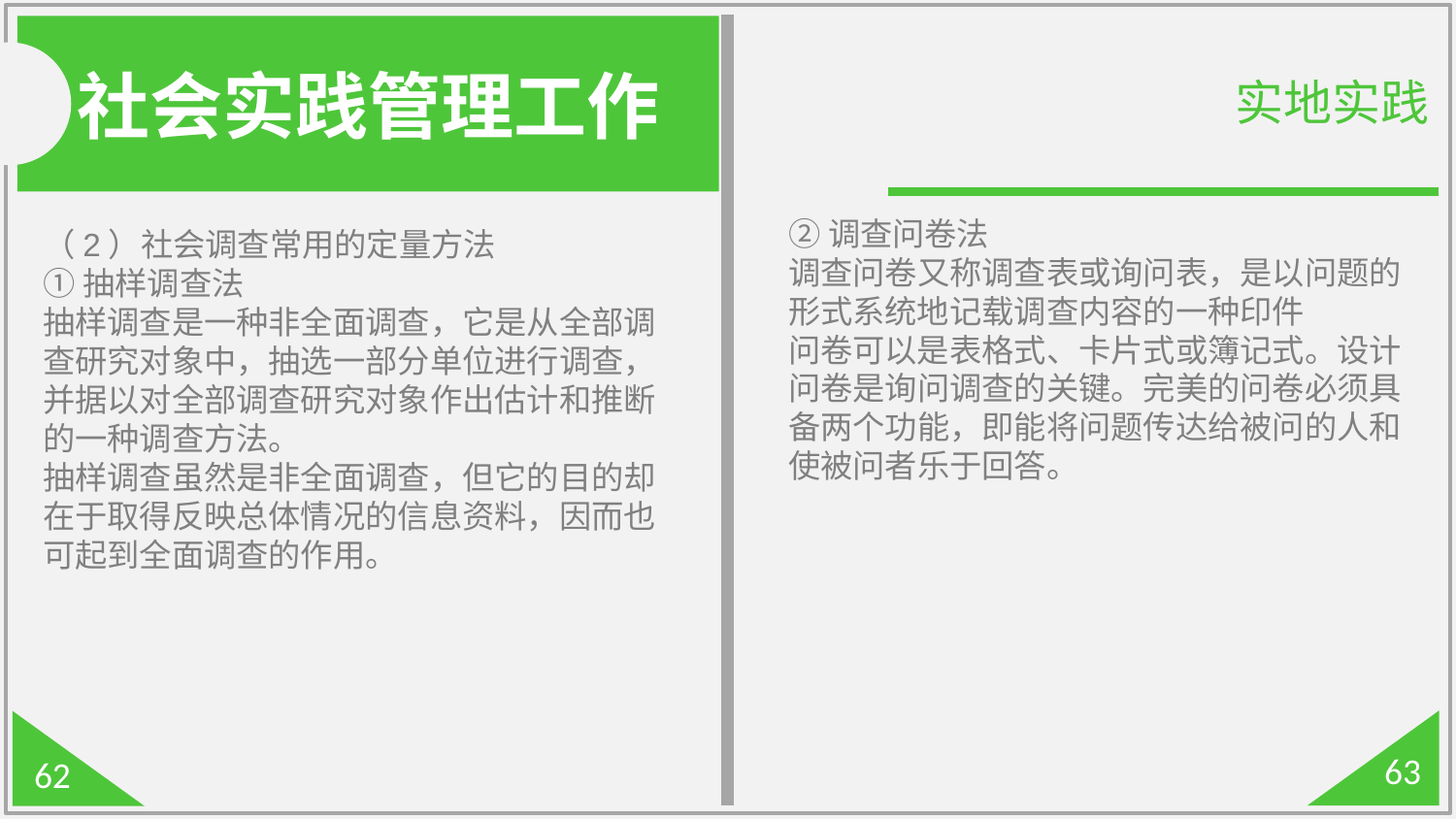

社会实践管理工作

实地实践

②调查问卷法
调查问卷又称调查表或询问表，是以问题的形式系统地记载调查内容的一种印件
问卷可以是表格式、卡片式或簿记式。设计问卷是询问调查的关键。完美的问卷必须具备两个功能，即能将问题传达给被问的人和使被问者乐于回答。

（2）社会调查常用的定量方法
①抽样调查法
抽样调查是一种非全面调查，它是从全部调查研究对象中，抽选一部分单位进行调查，并据以对全部调查研究对象作出估计和推断的一种调查方法。
抽样调查虽然是非全面调查，但它的目的却在于取得反映总体情况的信息资料，因而也可起到全面调查的作用。

63
62